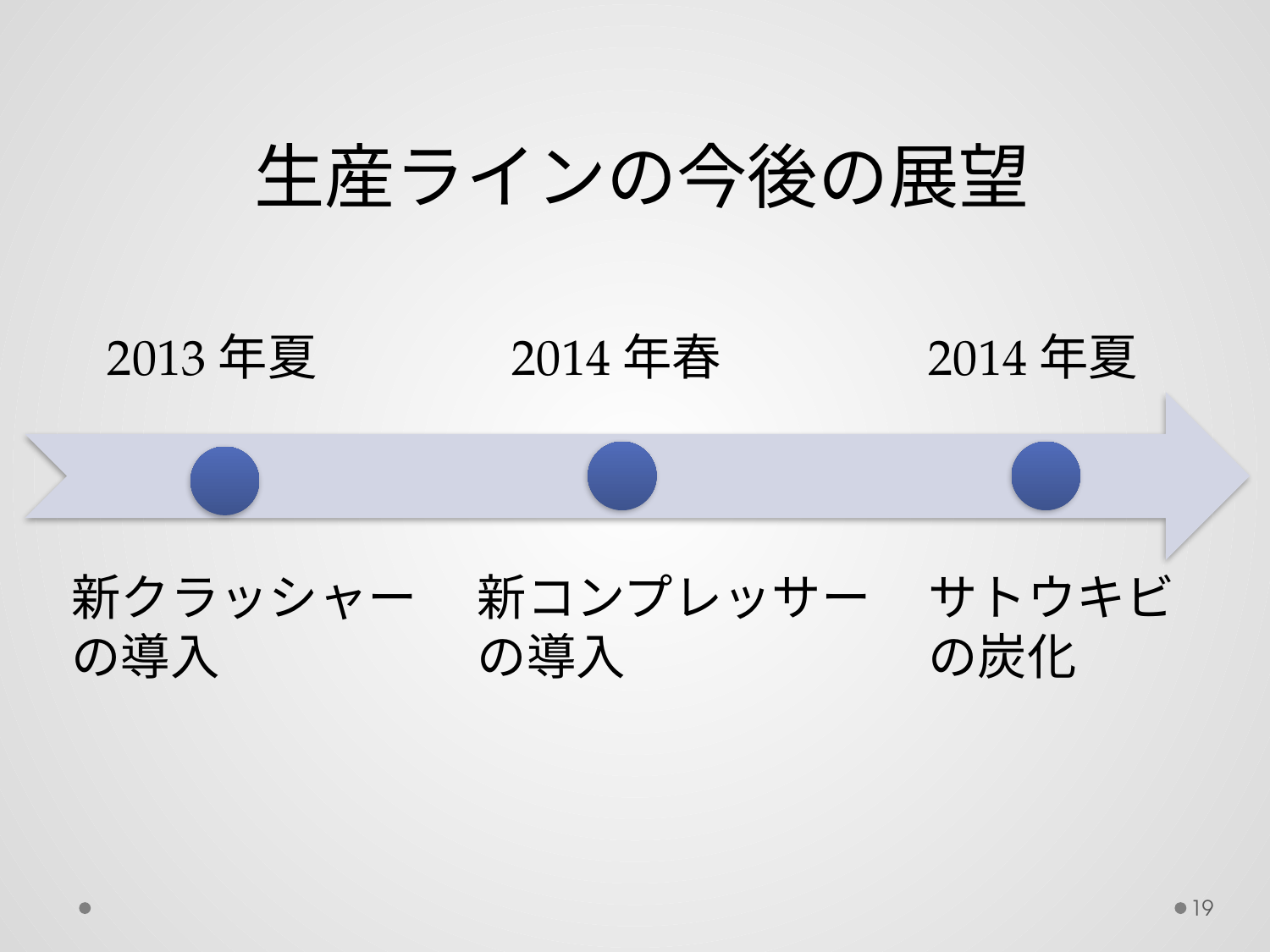

生産ラインの今後の展望
2013年夏
2014年春
2014年夏

新クラッシャー
の導入
新コンプレッサーの導入
サトウキビの炭化
19